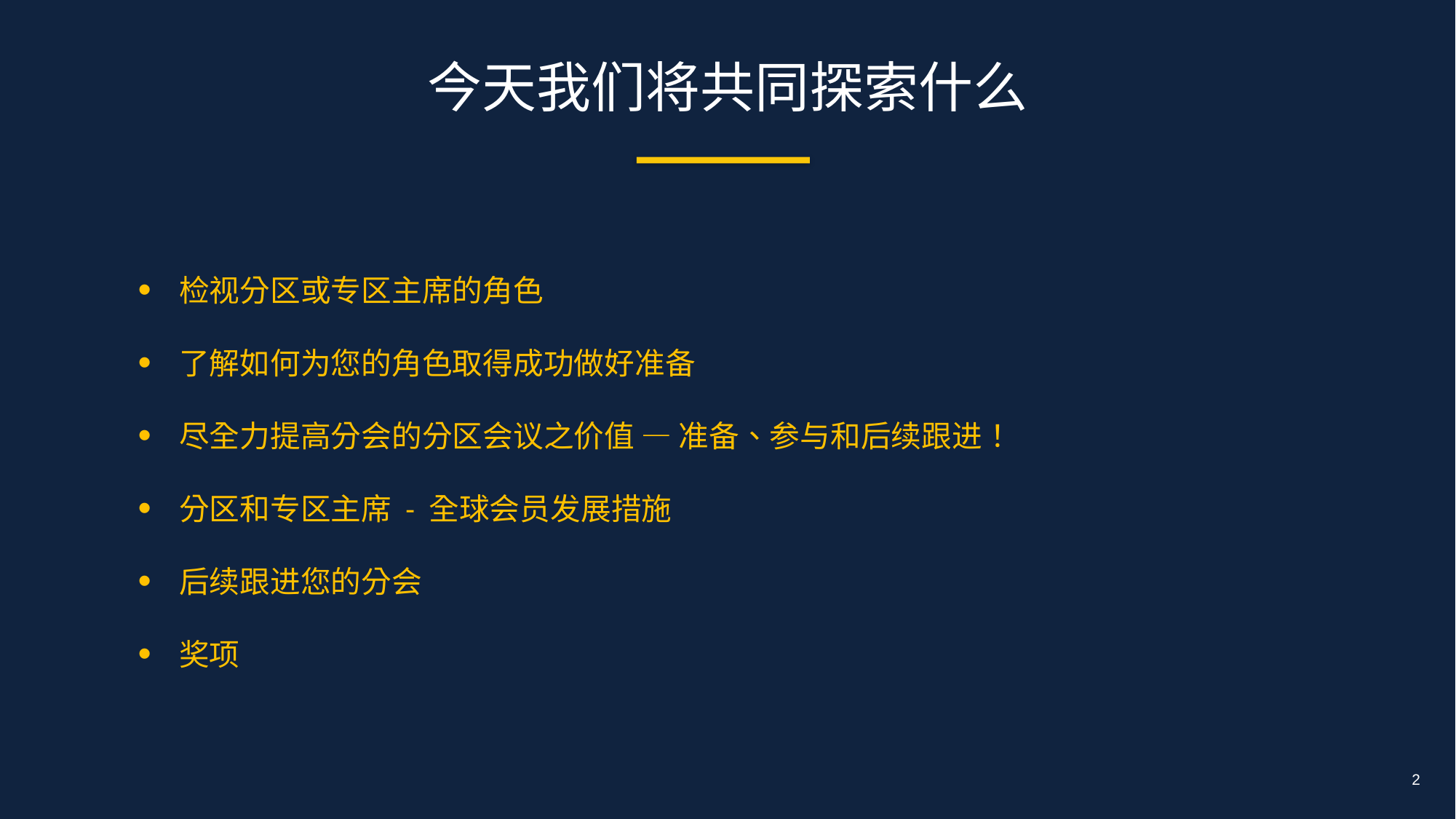

今天我们将共同探索什么

检视分区或专区主席的角色

了解如何为您的角色取得成功做好准备

尽全力提高分会的分区会议之价值 — 准备、参与和后续跟进！

分区和专区主席 - 全球会员发展措施

后续跟进您的分会

奖项